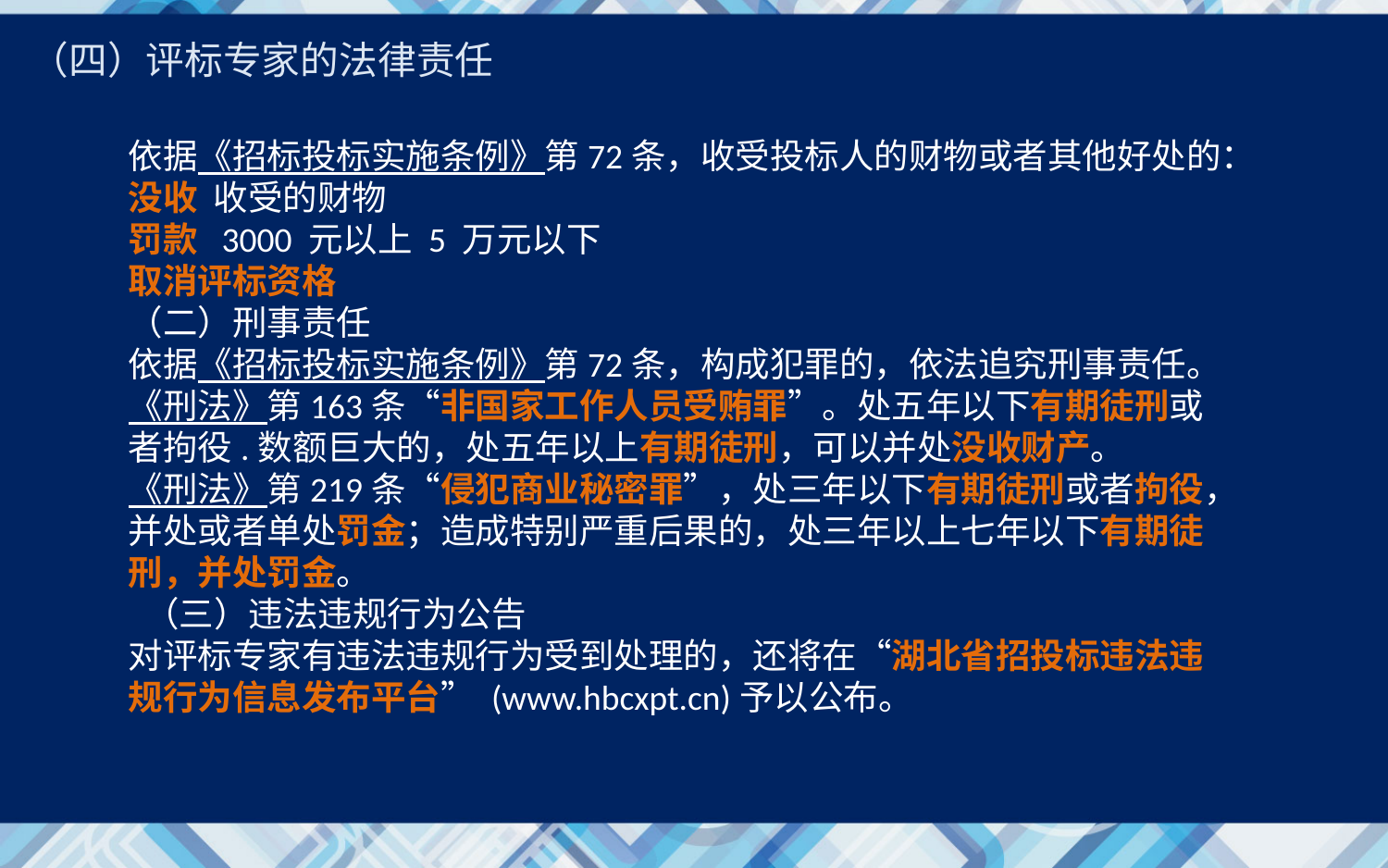

（四）评标专家的法律责任
依据《招标投标实施条例》第72条，收受投标人的财物或者其他好处的：
没收  收受的财物
罚款  3000 元以上 5 万元以下
取消评标资格
（二）刑事责任
依据《招标投标实施条例》第72条，构成犯罪的，依法追究刑事责任。
《刑法》第163条“非国家工作人员受贿罪”。处五年以下有期徒刑或者拘役.数额巨大的，处五年以上有期徒刑，可以并处没收财产。
《刑法》第219条“侵犯商业秘密罪”，处三年以下有期徒刑或者拘役，并处或者单处罚金；造成特别严重后果的，处三年以上七年以下有期徒刑，并处罚金。
 （三）违法违规行为公告
对评标专家有违法违规行为受到处理的，还将在“湖北省招投标违法违规行为信息发布平台” (www.hbcxpt.cn)予以公布。